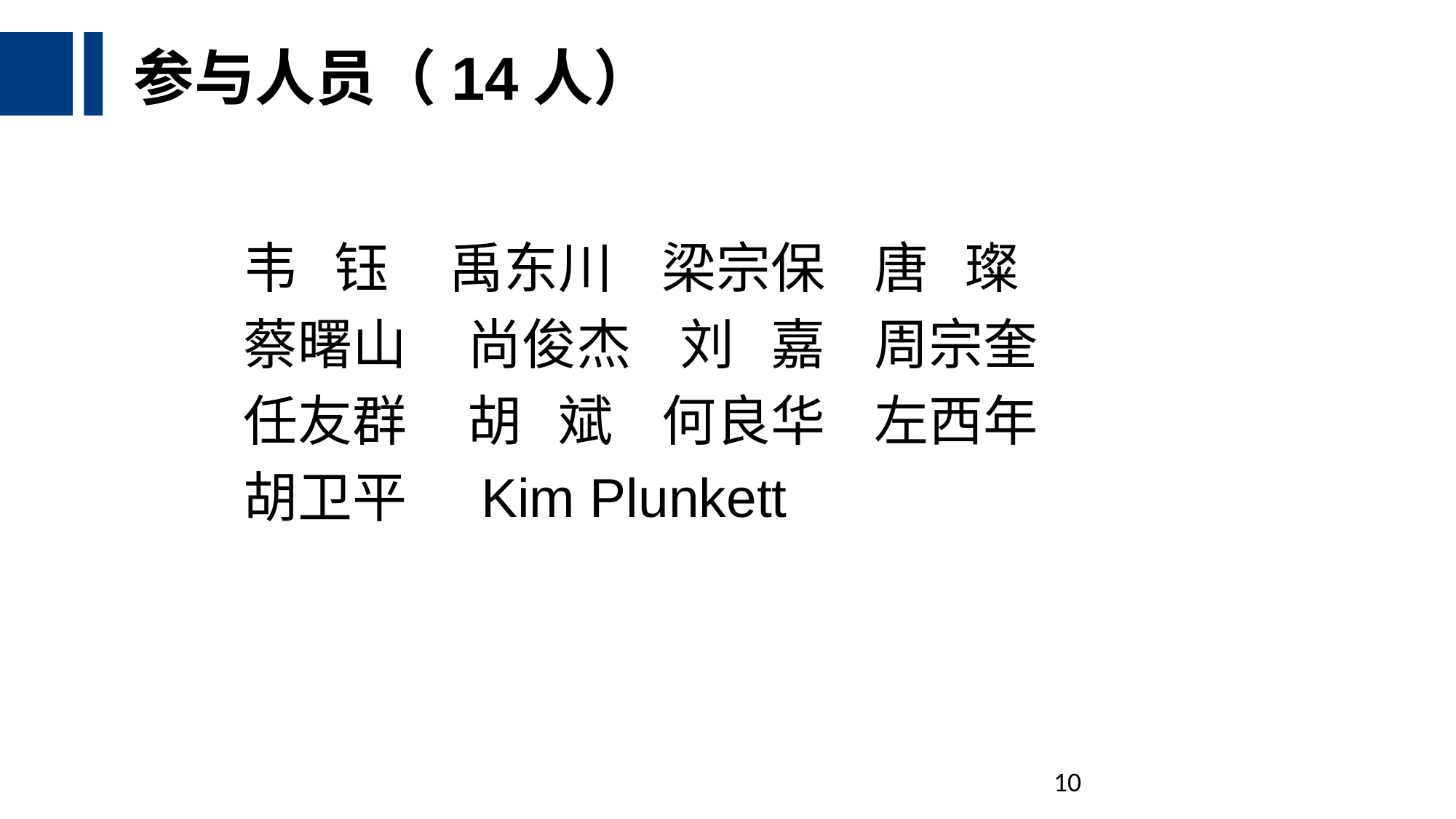

# 参与人员（14人）
韦   钰     禹东川    梁宗保    唐   璨
蔡曙山     尚俊杰    刘   嘉    周宗奎
任友群     胡   斌    何良华    左西年
胡卫平     Kim Plunkett
10